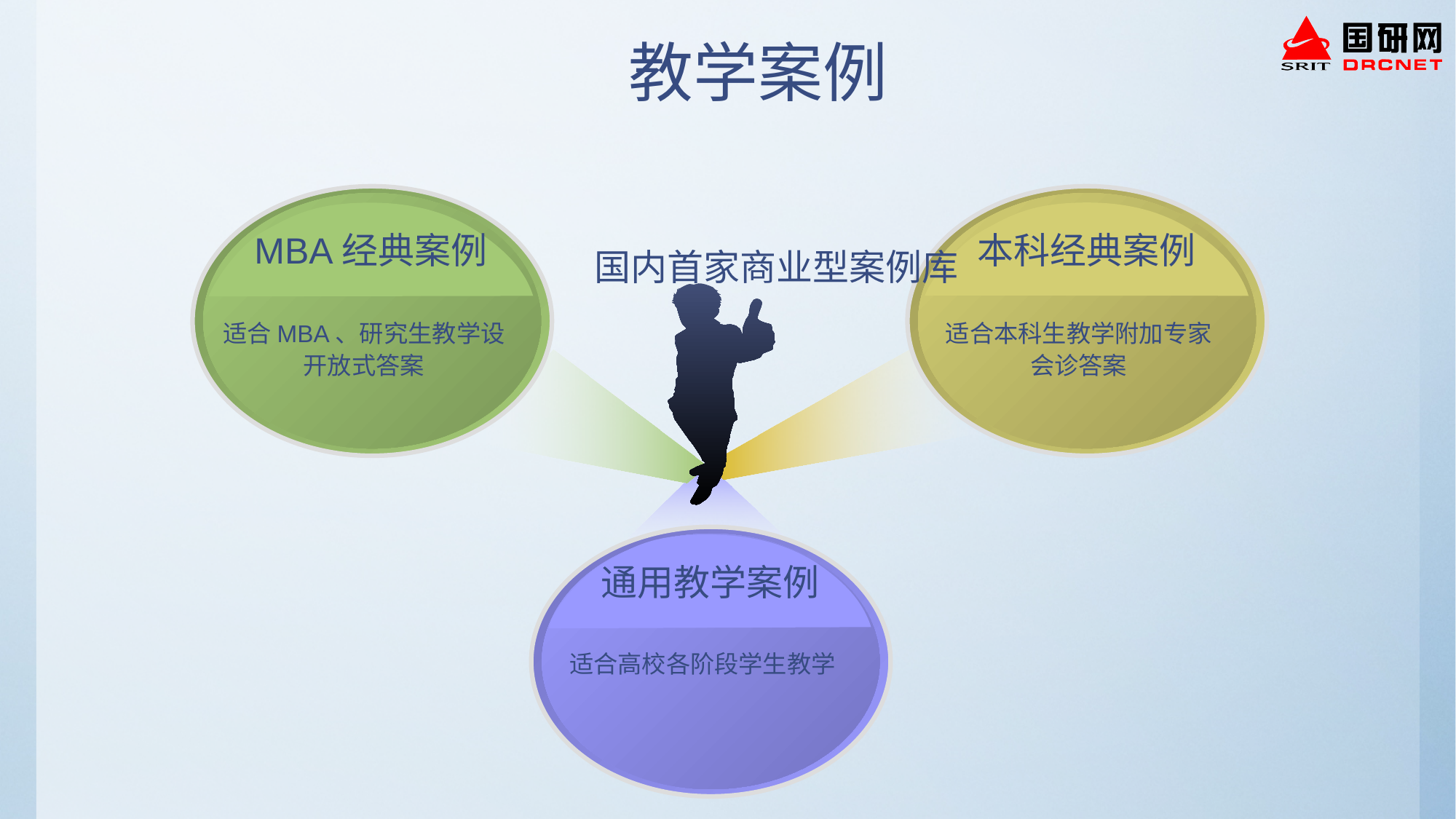

#
教学案例

本科经典案例
MBA经典案例
国内首家商业型案例库

适合MBA、研究生教学设开放式答案
适合本科生教学附加专家会诊答案

通用教学案例
适合高校各阶段学生教学